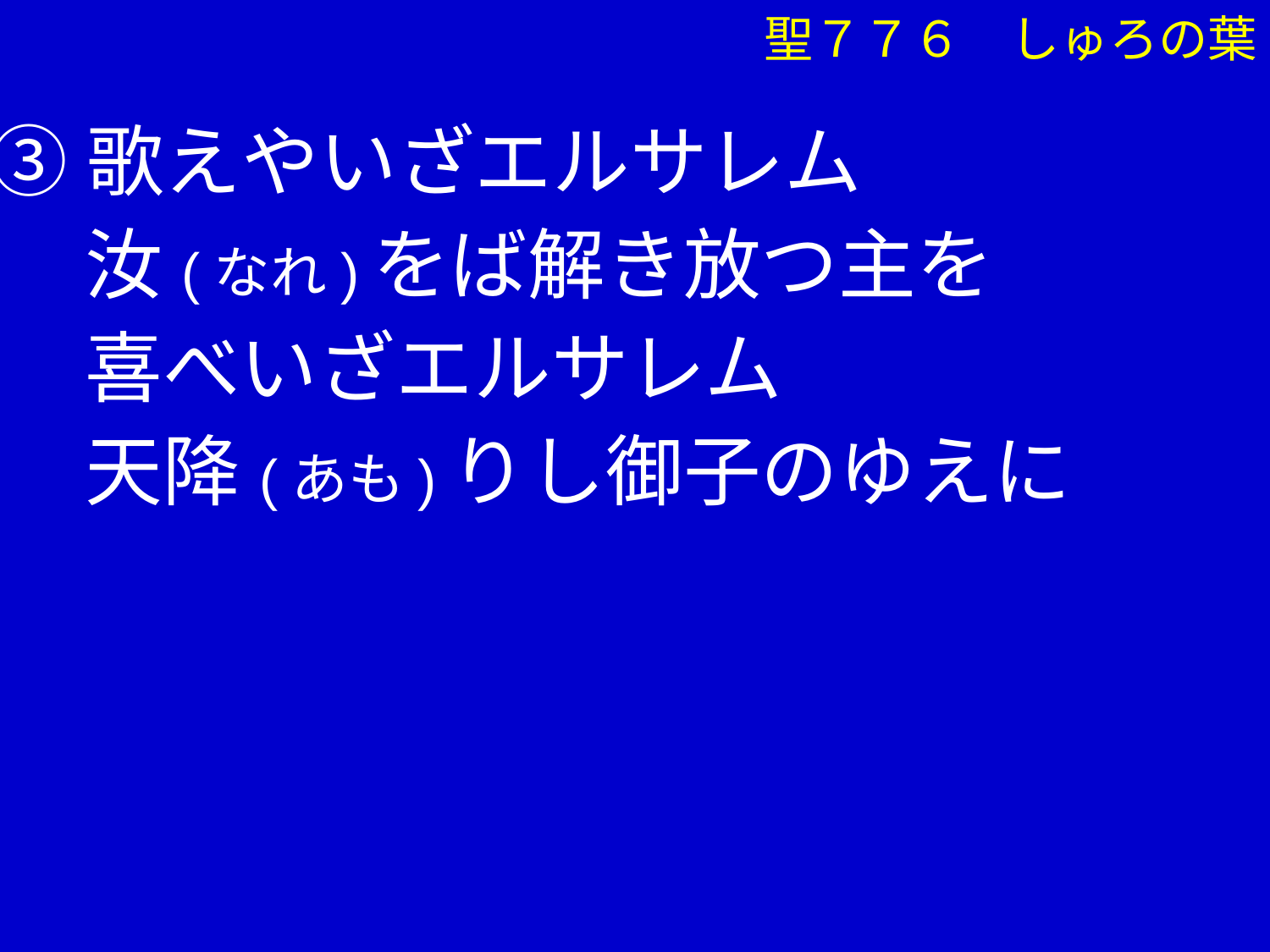

聖７７６　しゅろの葉
③歌えやいざエルサレム
　 汝(なれ)をば解き放つ主を
　 喜べいざエルサレム
　 天降(あも)りし御子のゆえに